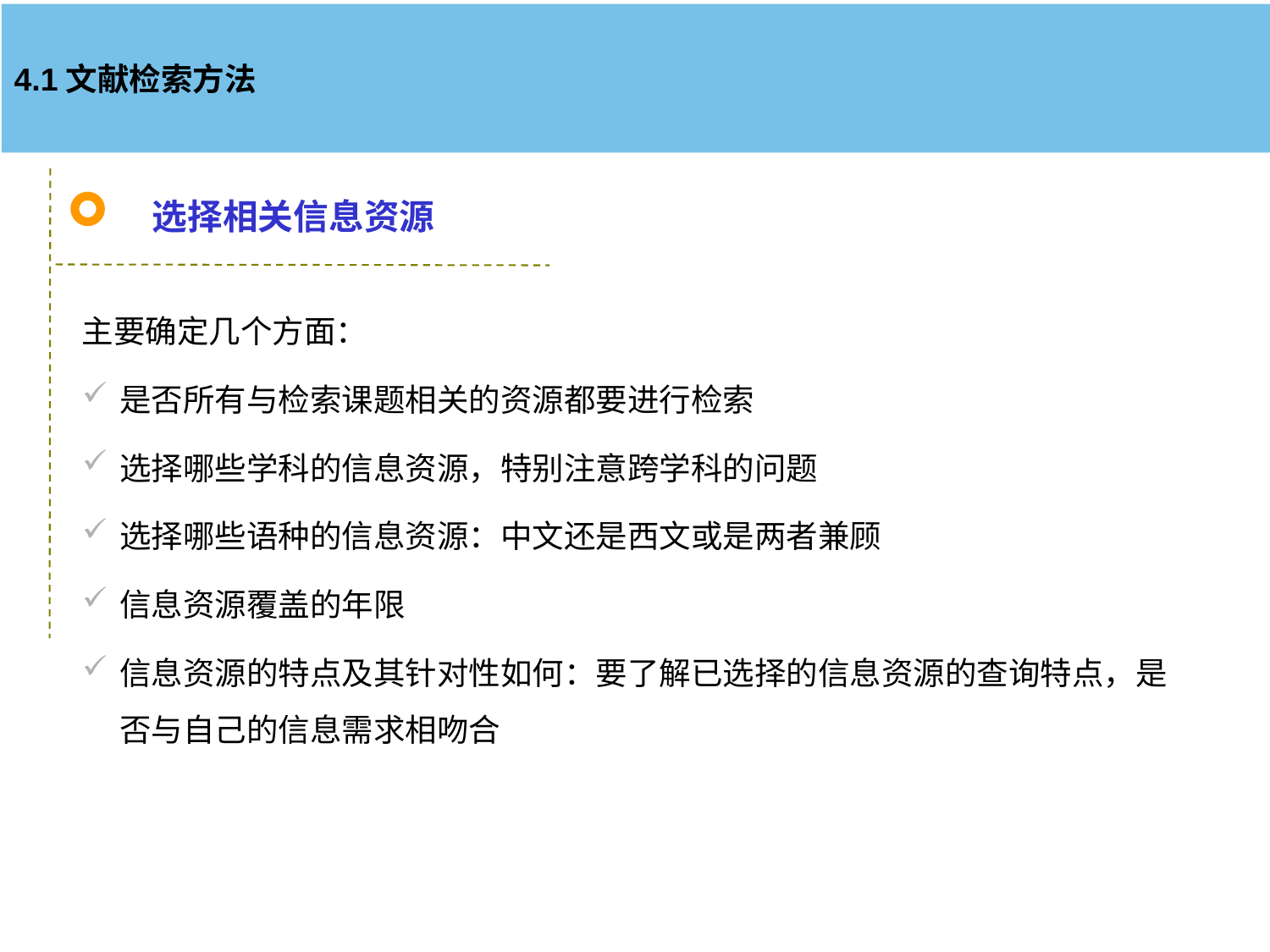

4.1文献检索方法

选择相关信息资源

主要确定几个方面：
是否所有与检索课题相关的资源都要进行检索
选择哪些学科的信息资源，特别注意跨学科的问题
选择哪些语种的信息资源：中文还是西文或是两者兼顾
信息资源覆盖的年限
信息资源的特点及其针对性如何：要了解已选择的信息资源的查询特点，是否与自己的信息需求相吻合